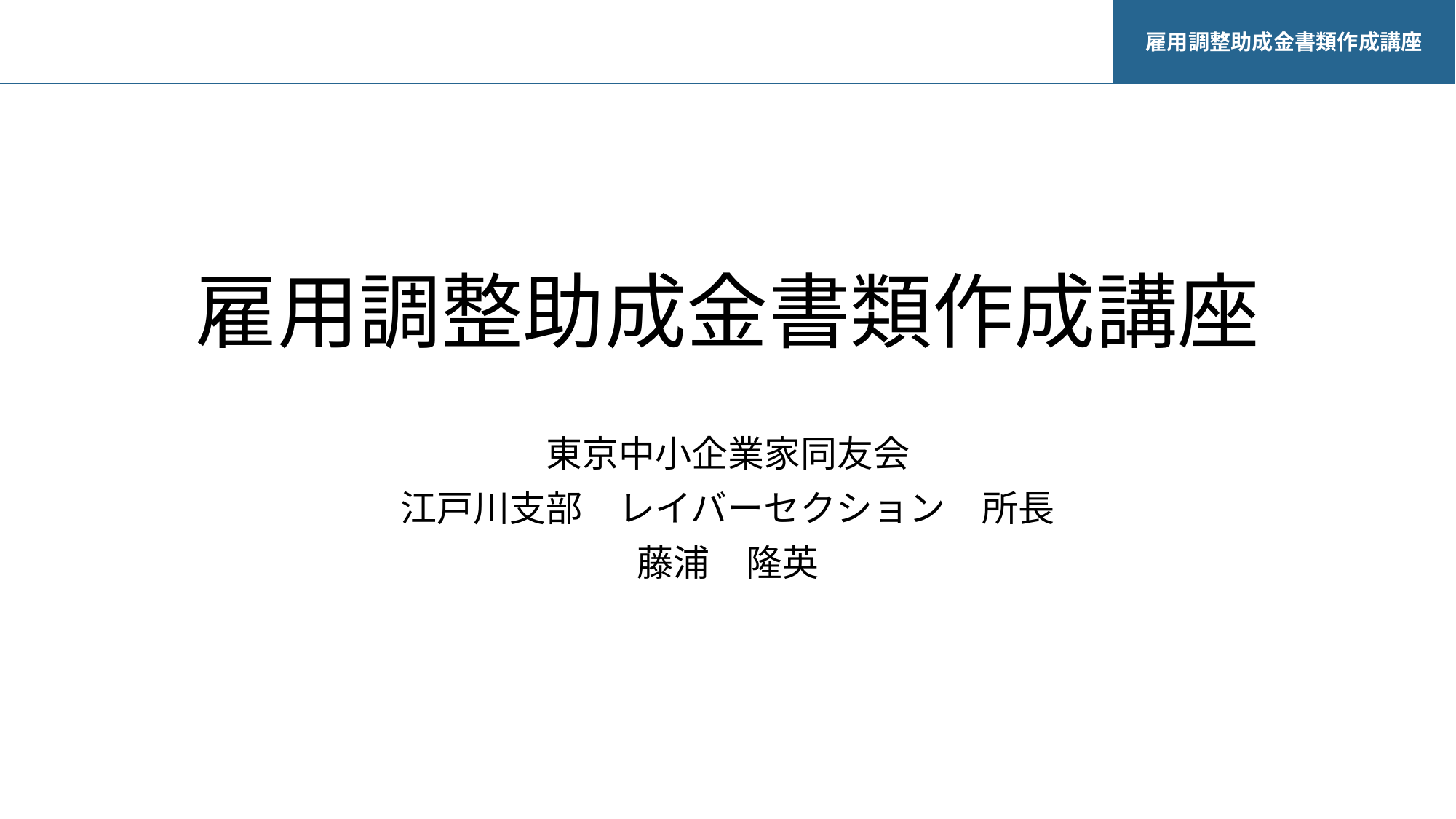

雇用調整助成金書類作成講座
# 雇用調整助成金書類作成講座
東京中小企業家同友会
江戸川支部　レイバーセクション　所長
藤浦　隆英